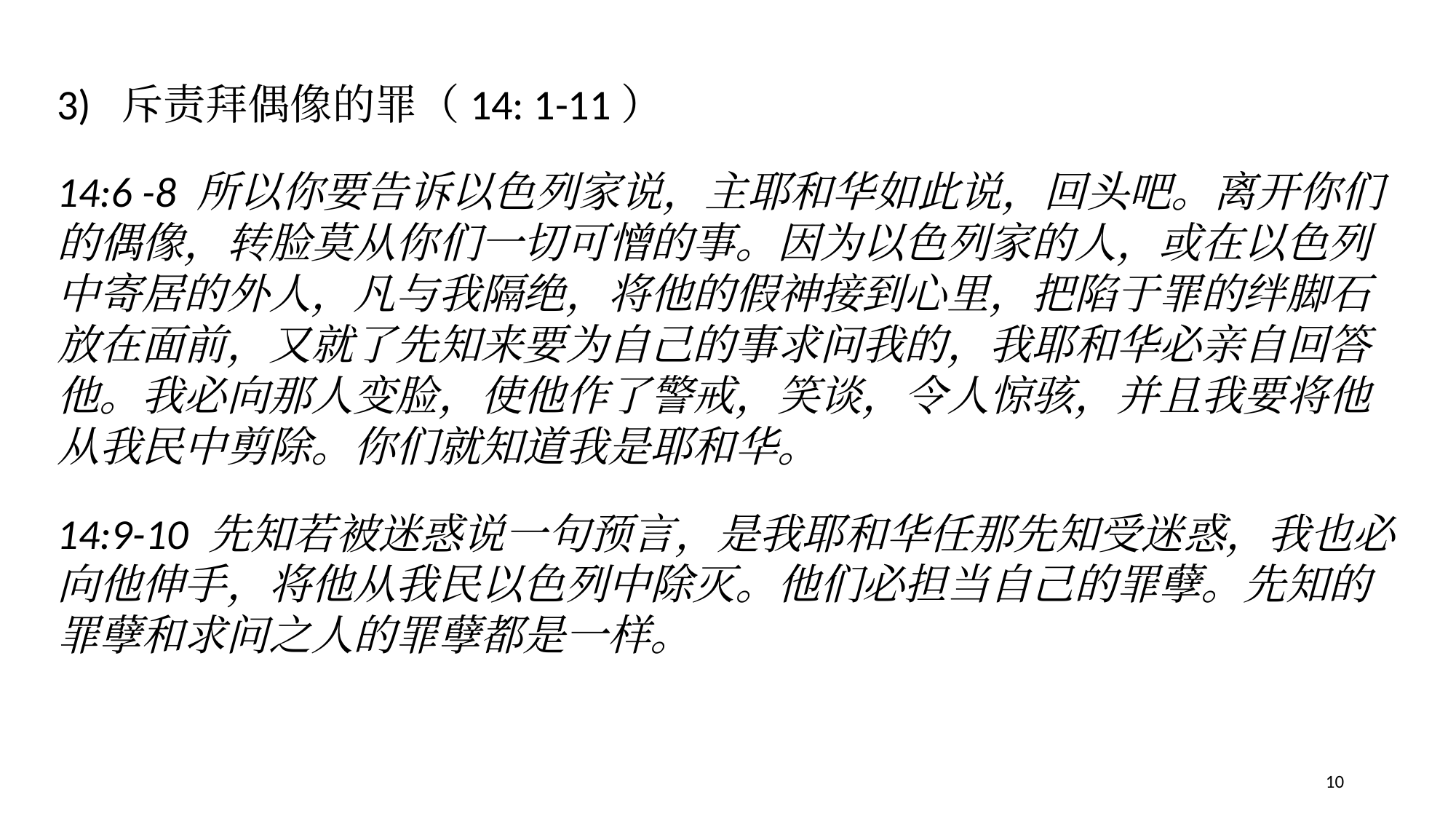

3)  斥责拜偶像的罪（14: 1-11）
14:6 -8 所以你要告诉以色列家说，主耶和华如此说，回头吧。离开你们的偶像，转脸莫从你们一切可憎的事。因为以色列家的人，或在以色列中寄居的外人，凡与我隔绝，将他的假神接到心里，把陷于罪的绊脚石放在面前，又就了先知来要为自己的事求问我的，我耶和华必亲自回答他。我必向那人变脸，使他作了警戒，笑谈，令人惊骇，并且我要将他从我民中剪除。你们就知道我是耶和华。
14:9-10 先知若被迷惑说一句预言，是我耶和华任那先知受迷惑，我也必向他伸手，将他从我民以色列中除灭。他们必担当自己的罪孽。先知的罪孽和求问之人的罪孽都是一样。

10